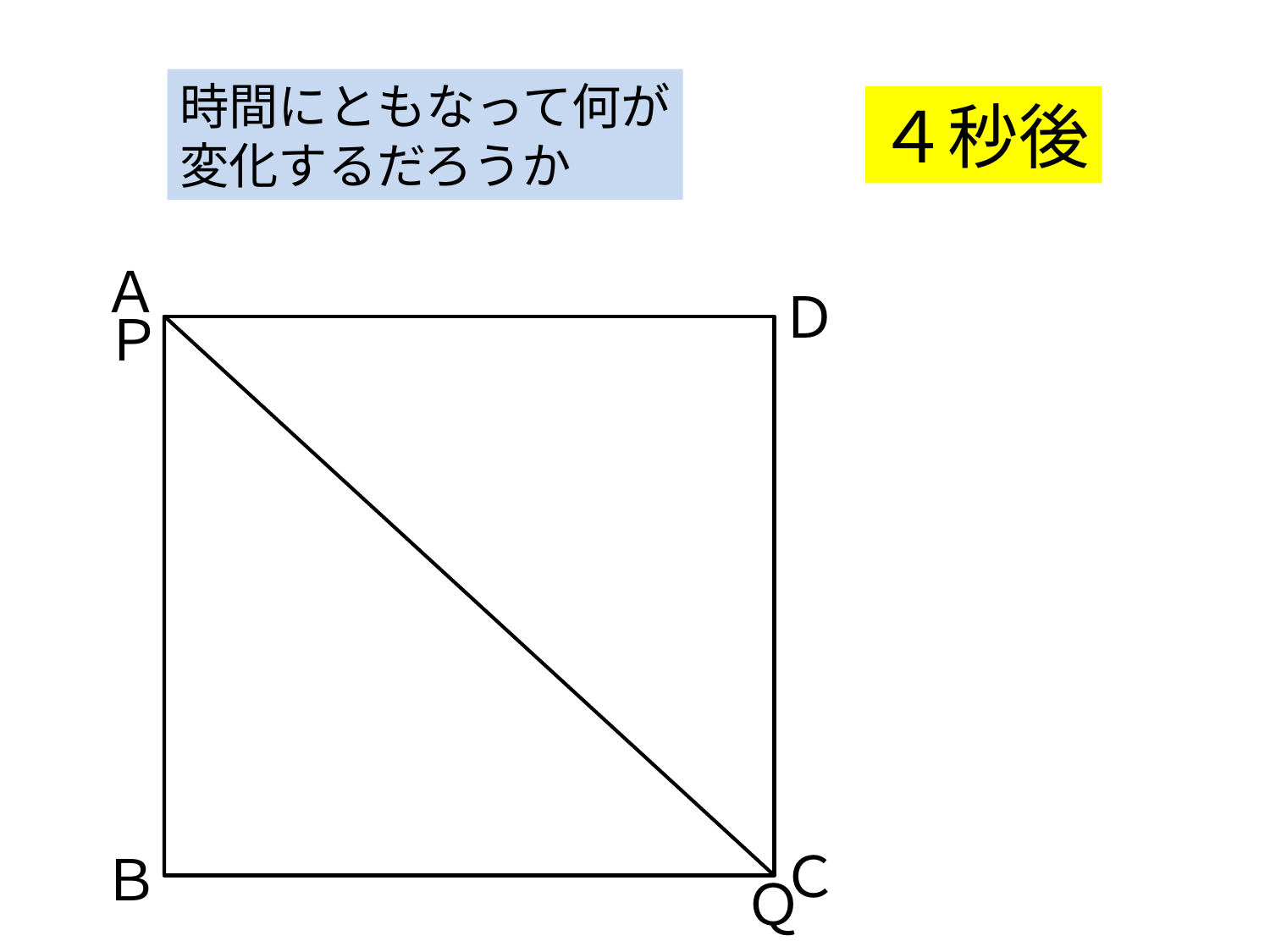

時間にともなって何が
変化するだろうか
４秒後
Ａ
Ｄ
Ｐ

Ｃ
Ｂ
Ｑ